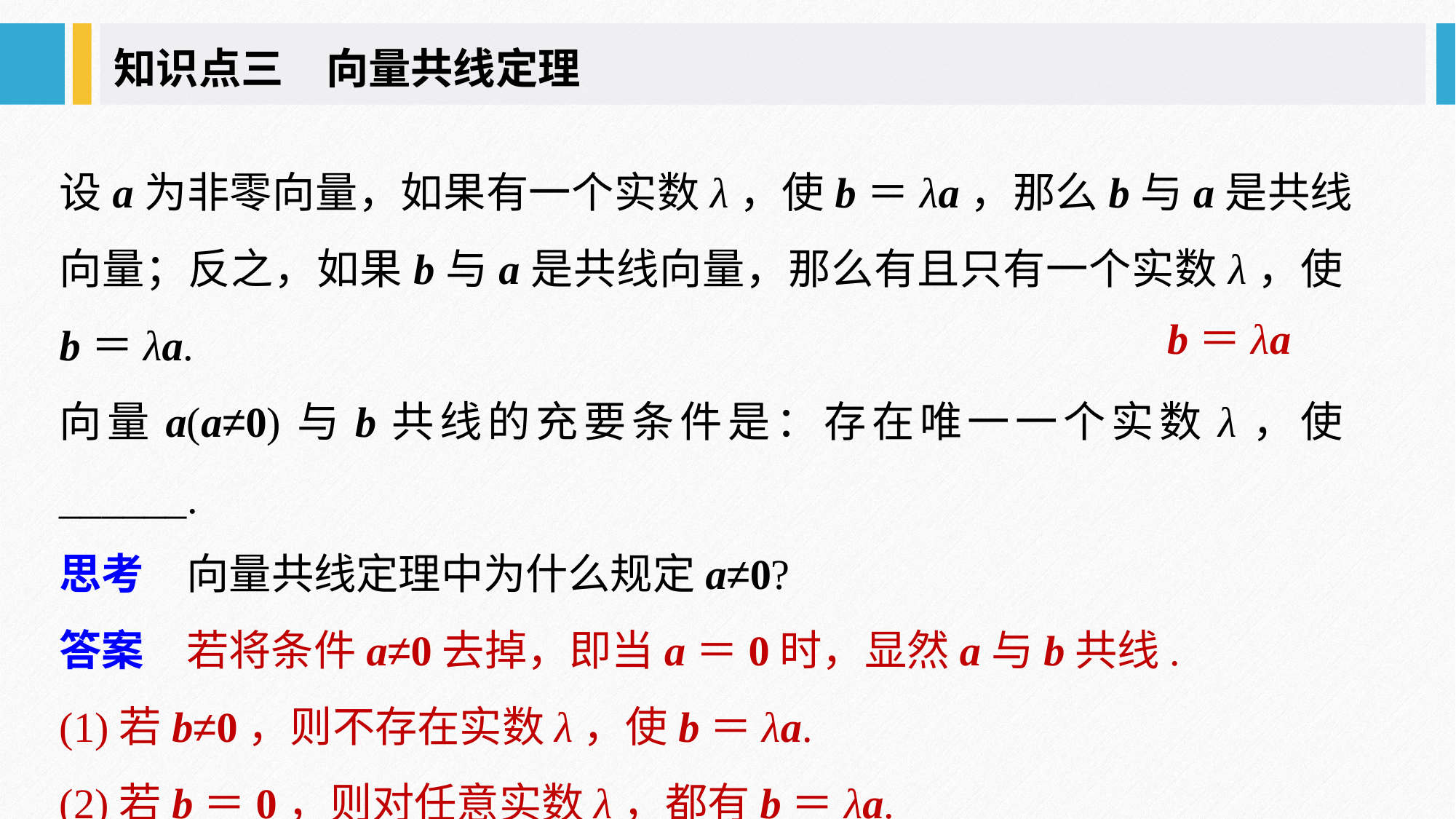

知识点三　向量共线定理
设a为非零向量，如果有一个实数λ，使b＝λa，那么b与a是共线向量；反之，如果b与a是共线向量，那么有且只有一个实数λ，使b＝λa.
向量a(a≠0)与b共线的充要条件是：存在唯一一个实数λ，使______.
思考　向量共线定理中为什么规定a≠0?
答案　若将条件a≠0去掉，即当a＝0时，显然a与b共线.
(1)若b≠0，则不存在实数λ，使b＝λa.
(2)若b＝0，则对任意实数λ，都有b＝λa.
b＝λa